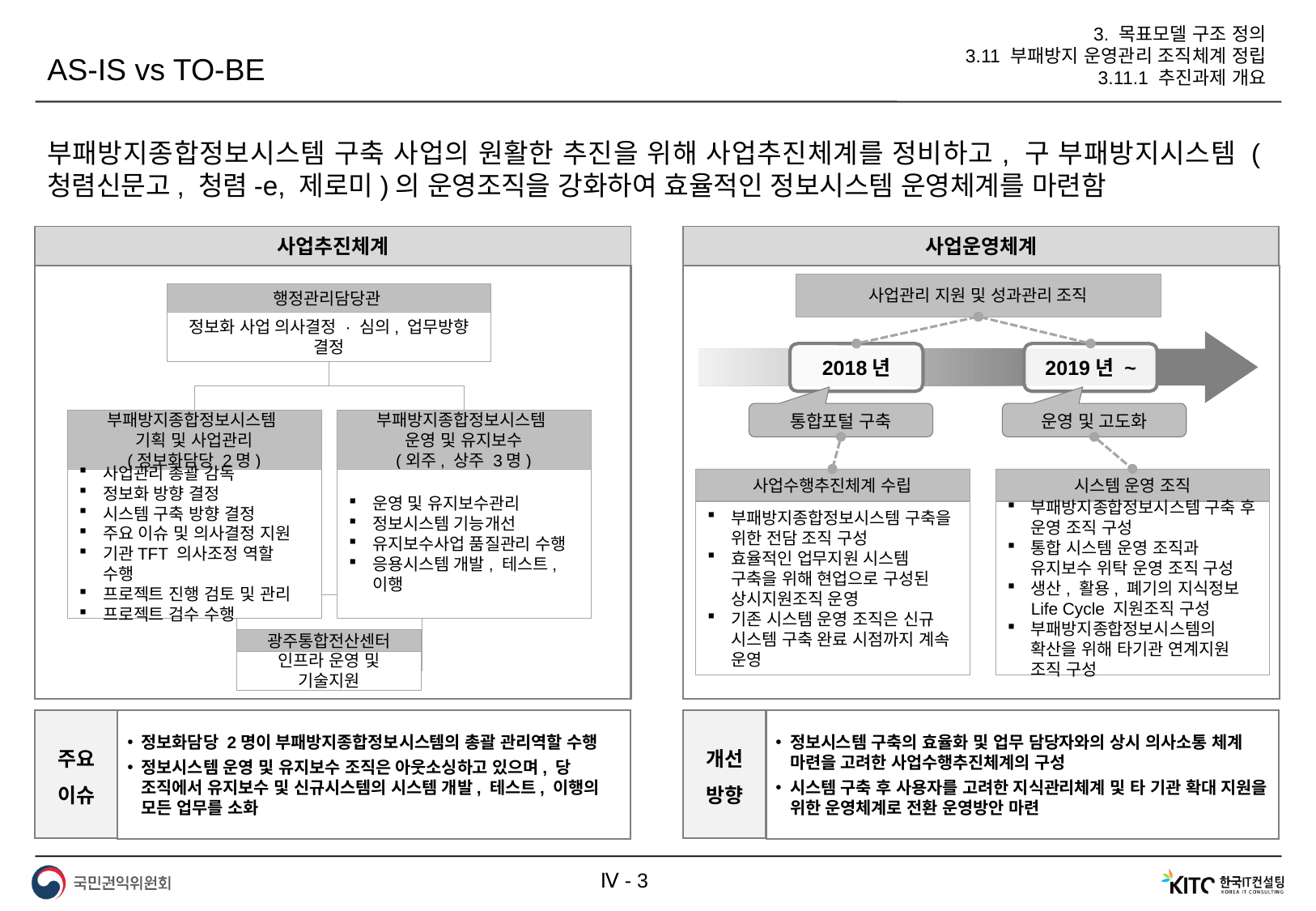

3. 목표모델 구조 정의
3.11 부패방지 운영관리 조직체계 정립
3.11.1 추진과제 개요

AS-IS vs TO-BE
부패방지종합정보시스템 구축 사업의 원활한 추진을 위해 사업추진체계를 정비하고, 구 부패방지시스템 (청렴신문고, 청렴-e, 제로미)의 운영조직을 강화하여 효율적인 정보시스템 운영체계를 마련함
사업추진체계
사업운영체계

사업관리 지원 및 성과관리 조직
행정관리담당관
정보화 사업 의사결정 · 심의, 업무방향 결정

2018년
2019년 ~
통합포털 구축
운영 및 고도화
부패방지종합정보시스템
기획 및 사업관리
(정보화담당 2명)
사업관리 총괄 감독
정보화 방향 결정
시스템 구축 방향 결정
주요 이슈 및 의사결정 지원
기관TFT 의사조정 역할 수행
프로젝트 진행 검토 및 관리
프로젝트 검수 수행
부패방지종합정보시스템
운영 및 유지보수
(외주, 상주 3명)
운영 및 유지보수관리
정보시스템 기능개선
유지보수사업 품질관리 수행
응용시스템 개발, 테스트, 이행
사업수행추진체계 수립
시스템 운영 조직
부패방지종합정보시스템 구축을 위한 전담 조직 구성
효율적인 업무지원 시스템 구축을 위해 현업으로 구성된 상시지원조직 운영
기존 시스템 운영 조직은 신규 시스템 구축 완료 시점까지 계속 운영
부패방지종합정보시스템 구축 후 운영 조직 구성
통합 시스템 운영 조직과 유지보수 위탁 운영 조직 구성
생산, 활용, 폐기의 지식정보 Life Cycle 지원조직 구성
부패방지종합정보시스템의 확산을 위해 타기관 연계지원 조직 구성
광주통합전산센터
인프라 운영 및 기술지원
주요
이슈
개선
방향
정보화담당 2명이 부패방지종합정보시스템의 총괄 관리역할 수행
정보시스템 운영 및 유지보수 조직은 아웃소싱하고 있으며, 당 조직에서 유지보수 및 신규시스템의 시스템 개발, 테스트, 이행의 모든 업무를 소화
정보시스템 구축의 효율화 및 업무 담당자와의 상시 의사소통 체계 마련을 고려한 사업수행추진체계의 구성
시스템 구축 후 사용자를 고려한 지식관리체계 및 타 기관 확대 지원을 위한 운영체계로 전환 운영방안 마련